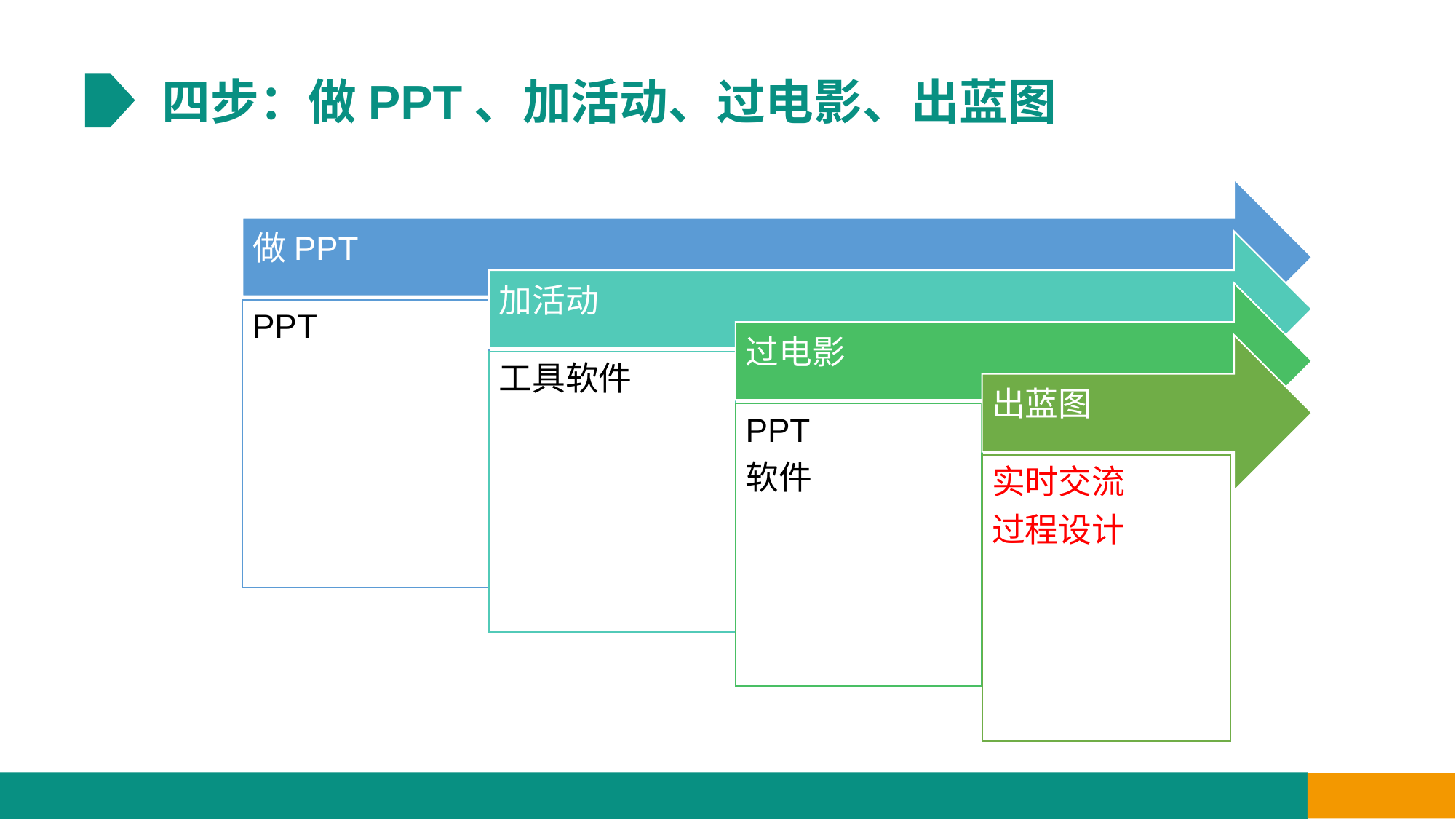

四步：做PPT、加活动、过电影、出蓝图
做PPT
PPT
加活动
工具软件
过电影
PPT
软件
出蓝图
实时交流
过程设计